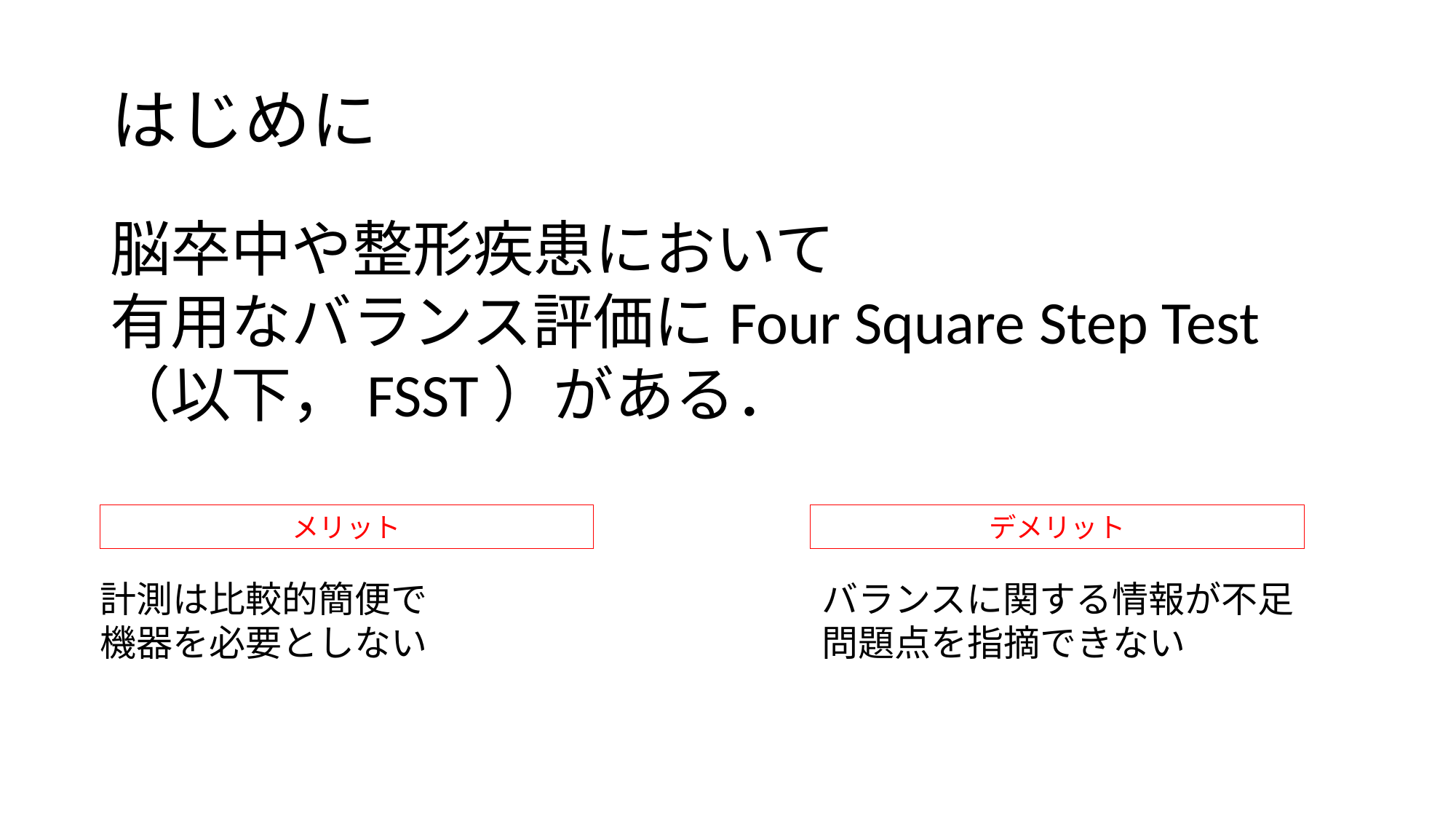

# はじめに
脳卒中や整形疾患において
有用なバランス評価にFour Square Step Test（以下，FSST）がある．
メリット
デメリット
計測は比較的簡便で
機器を必要としない
バランスに関する情報が不足
問題点を指摘できない